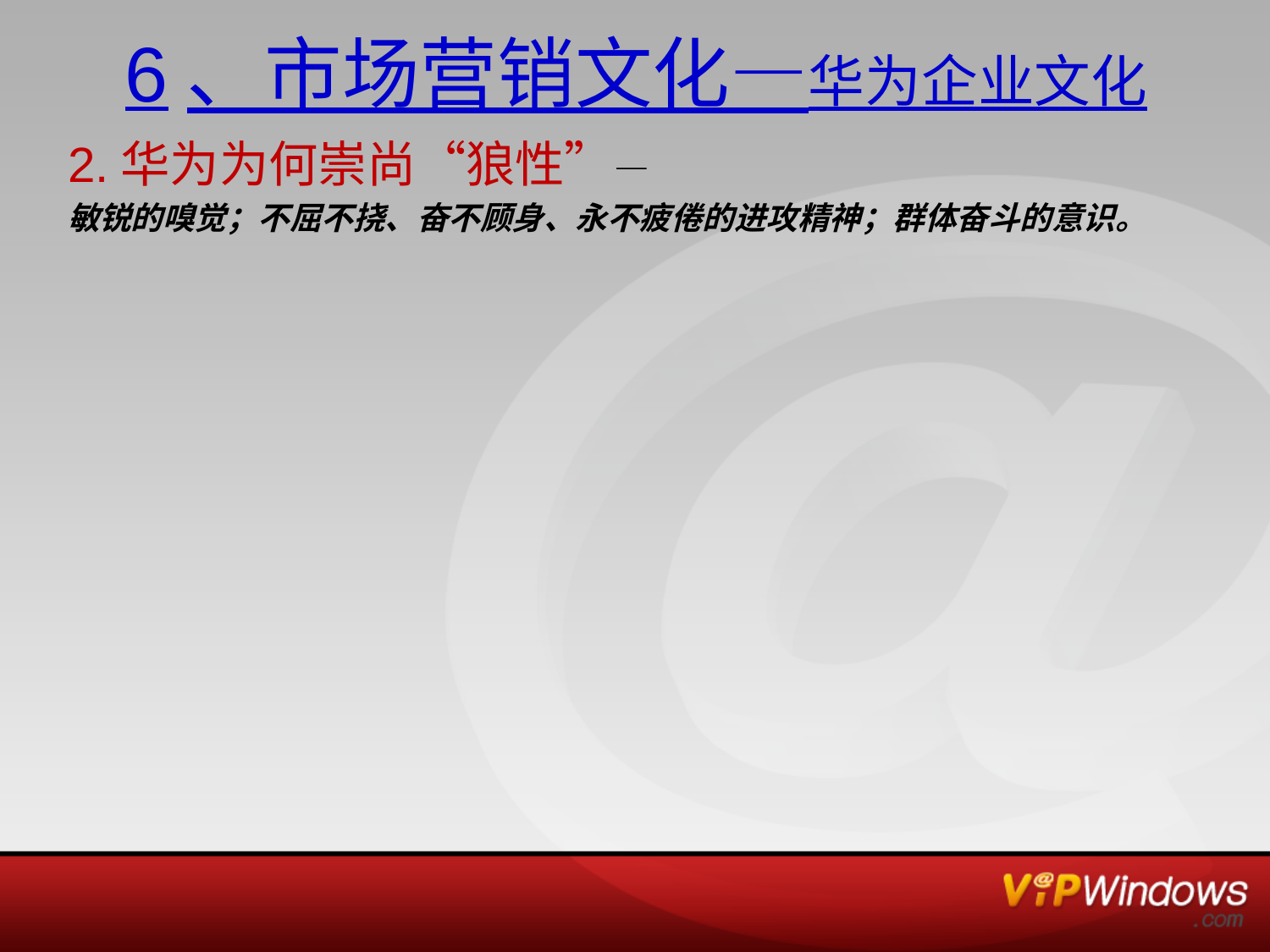

# 6、市场营销文化—华为企业文化
2.华为为何崇尚“狼性”—
敏锐的嗅觉；不屈不挠、奋不顾身、永不疲倦的进攻精神；群体奋斗的意识。